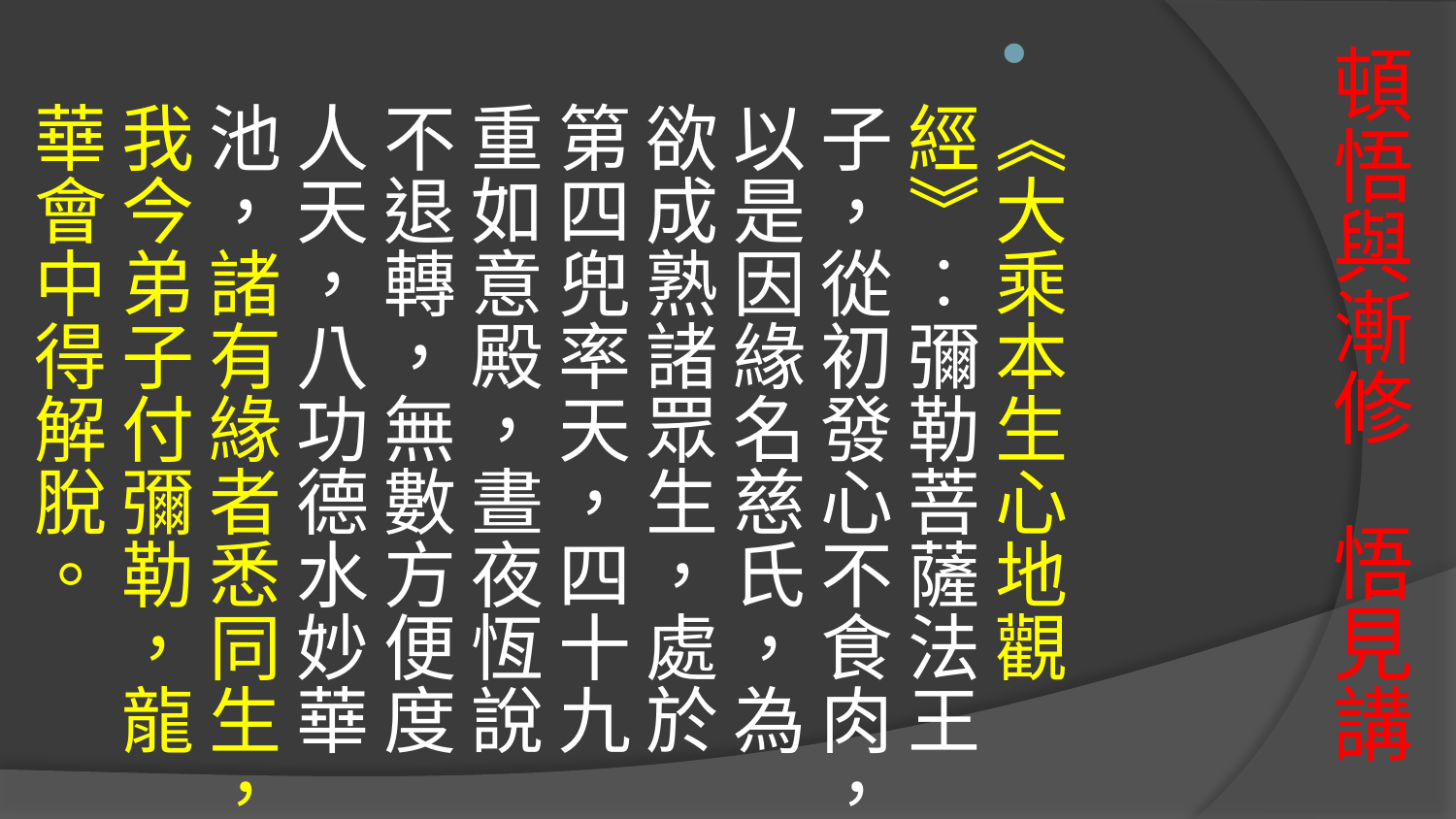

《大乘本生心地觀經》︰彌勒菩薩法王子，從初發心不食肉，以是因緣名慈氏，為欲成熟諸眾生，處於第四兜率天，四十九重如意殿，晝夜恆說不退轉，無數方便度人天，八功德水妙華池，諸有緣者悉同生，我今弟子付彌勒，龍華會中得解脫。
# 頓悟與漸修    悟見講